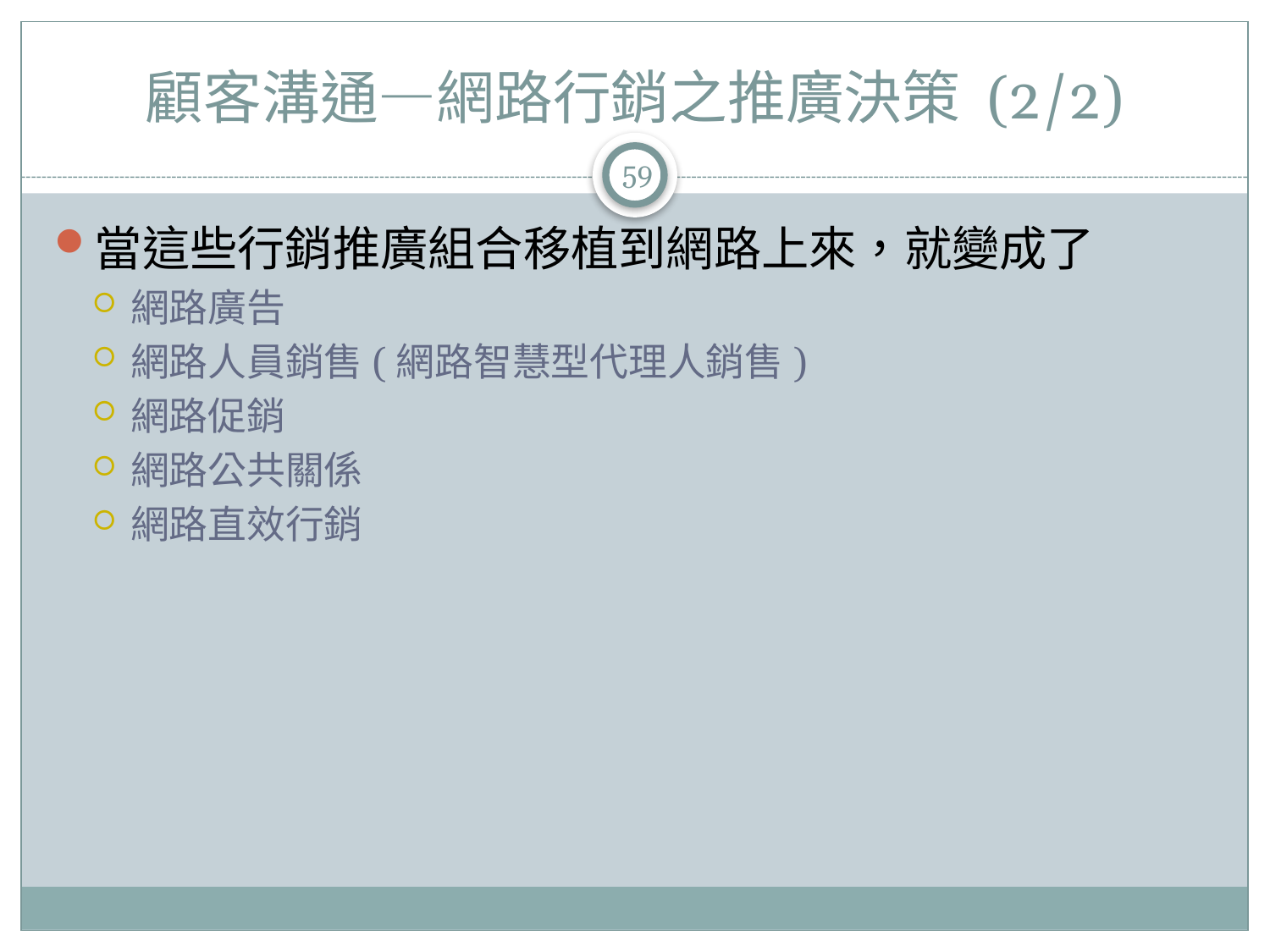

# 顧客溝通—網路行銷之推廣決策 (2/2)
59
當這些行銷推廣組合移植到網路上來，就變成了
網路廣告
網路人員銷售(網路智慧型代理人銷售)
網路促銷
網路公共關係
網路直效行銷